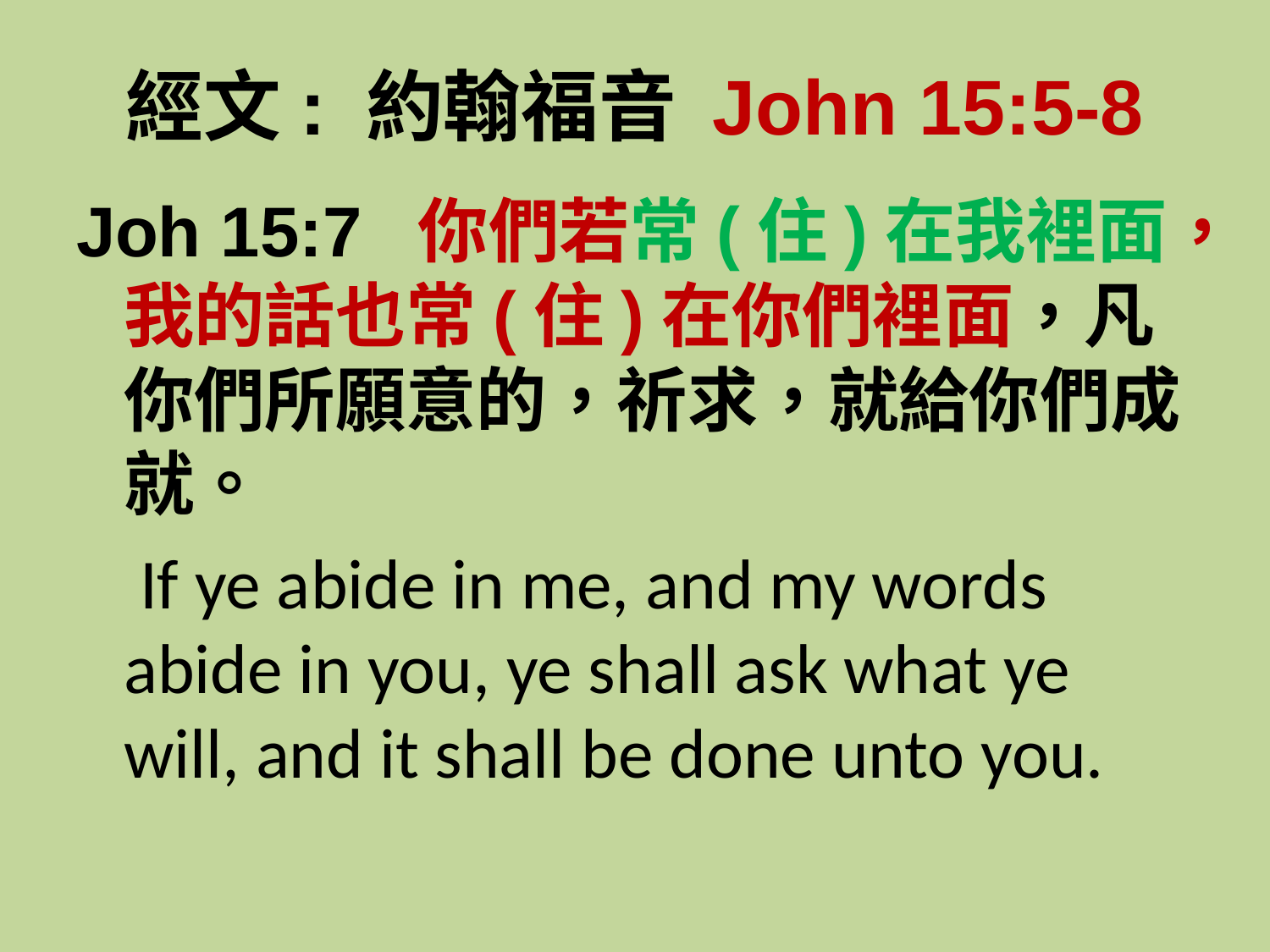

# 經文: 約翰福音 John 15:5-8
Joh 15:7  你們若常(住)在我裡面，我的話也常(住)在你們裡面，凡你們所願意的，祈求，就給你們成就。
    If ye abide in me, and my words abide in you, ye shall ask what ye will, and it shall be done unto you.